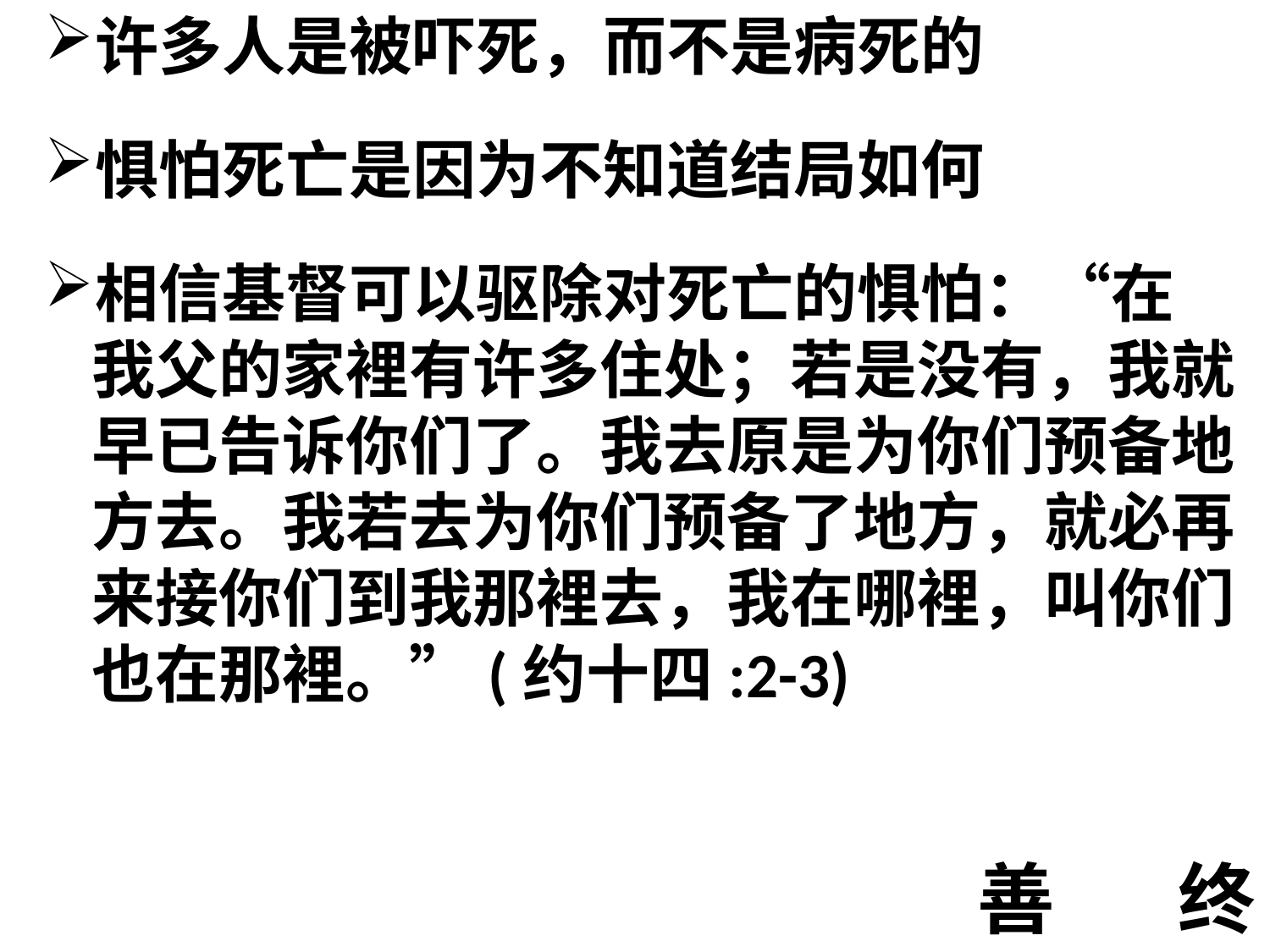

许多人是被吓死，而不是病死的

惧怕死亡是因为不知道结局如何

相信基督可以驱除对死亡的惧怕：“在我父的家裡有许多住处；若是没有，我就早已告诉你们了。我去原是为你们预备地方去。我若去为你们预备了地方，就必再来接你们到我那裡去，我在哪裡，叫你们也在那裡。”(约十四:2-3)
# 善       终